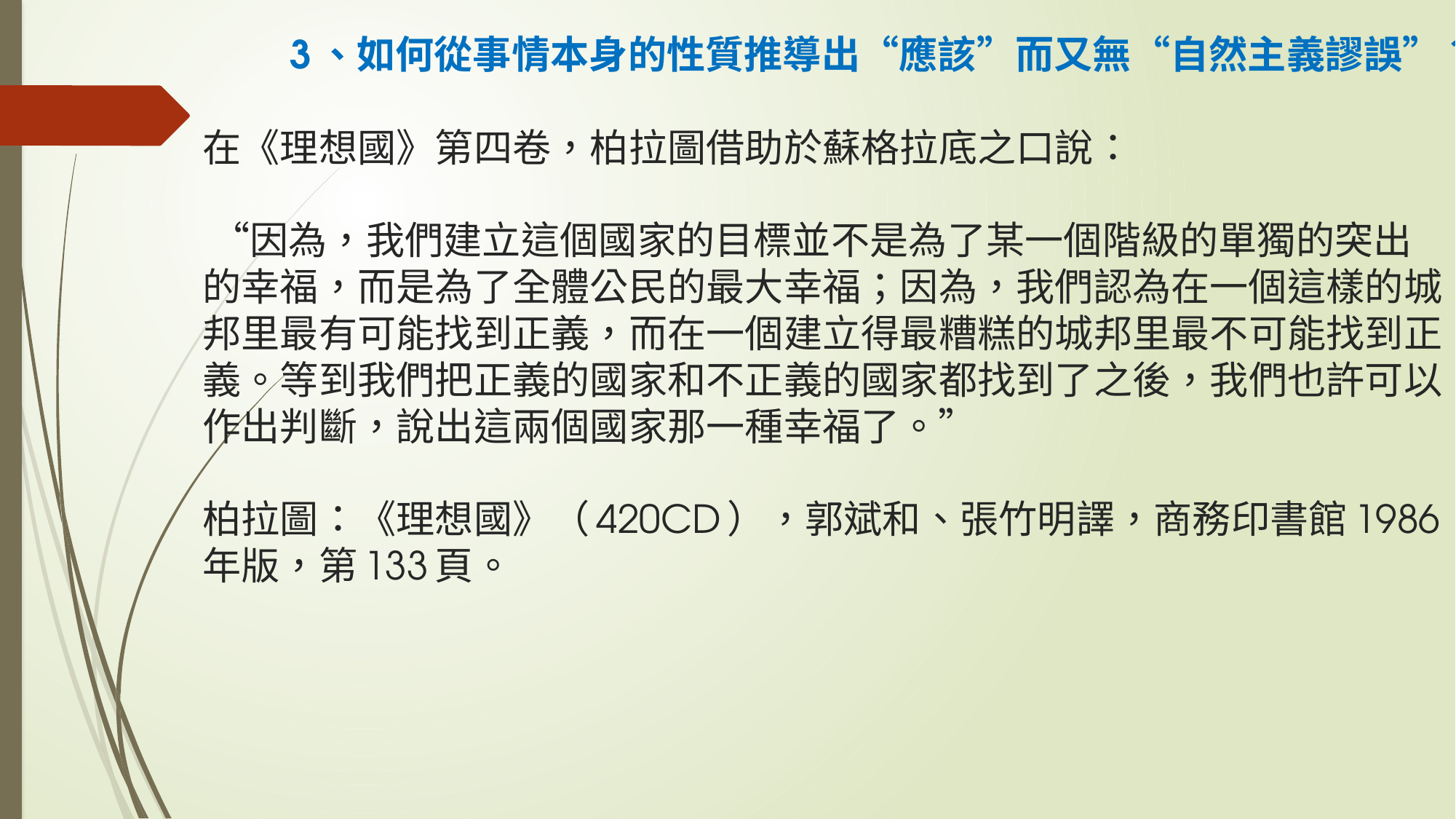

# 3、如何從事情本身的性質推導出“應該”而又無“自然主義謬誤”？ 在《理想國》第四卷，柏拉圖借助於蘇格拉底之口說：  “因為，我們建立這個國家的目標並不是為了某一個階級的單獨的突出的幸福，而是為了全體公民的最大幸福；因為，我們認為在一個這樣的城邦里最有可能找到正義，而在一個建立得最糟糕的城邦里最不可能找到正義。等到我們把正義的國家和不正義的國家都找到了之後，我們也許可以作出判斷，說出這兩個國家那一種幸福了。” 柏拉圖：《理想國》（420CD），郭斌和、張竹明譯，商務印書館1986年版，第133頁。